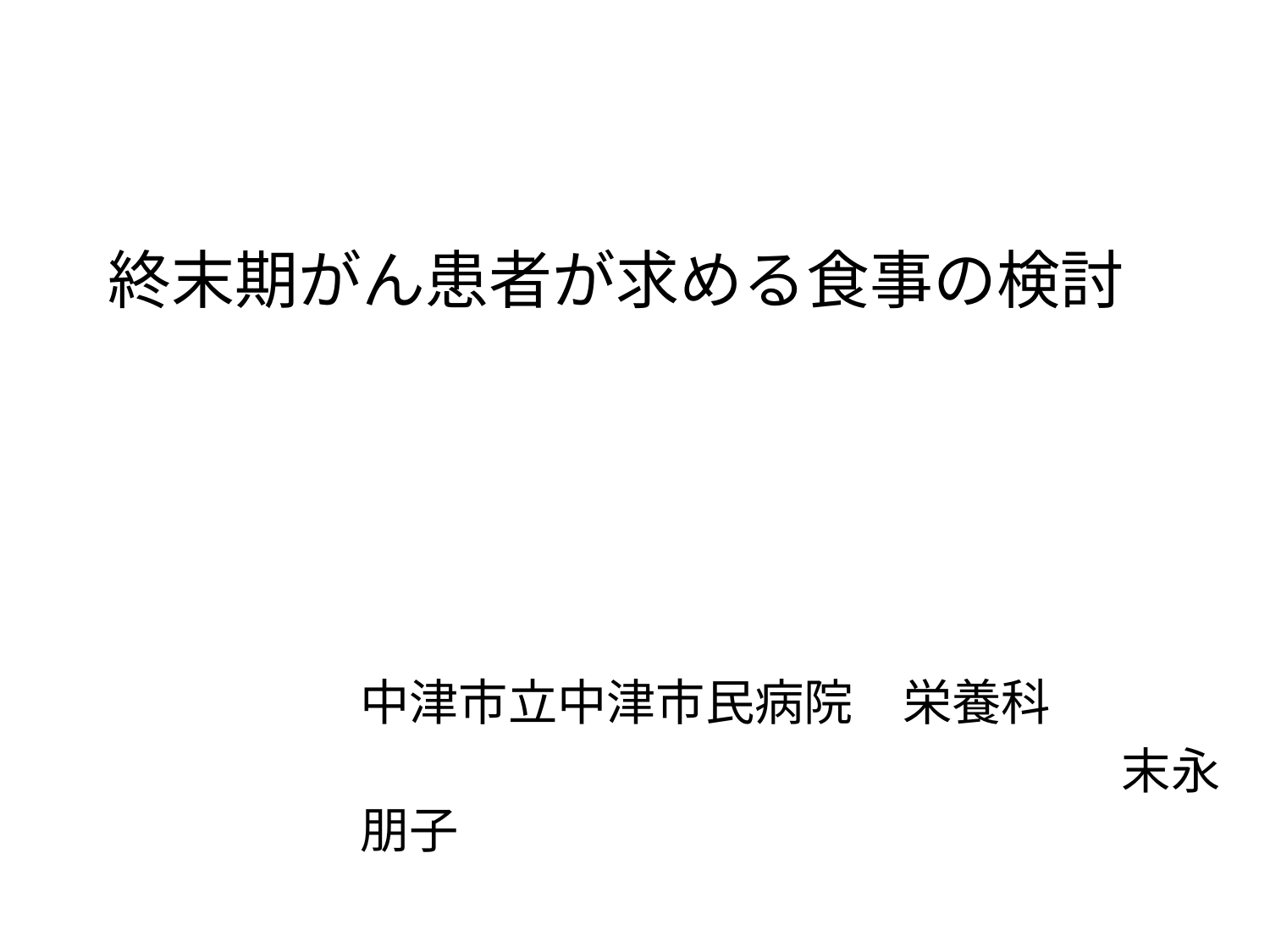

# 終末期がん患者が求める食事の検討
中津市立中津市民病院　栄養科
　　　　　　　　　　　 　　　　 末永朋子